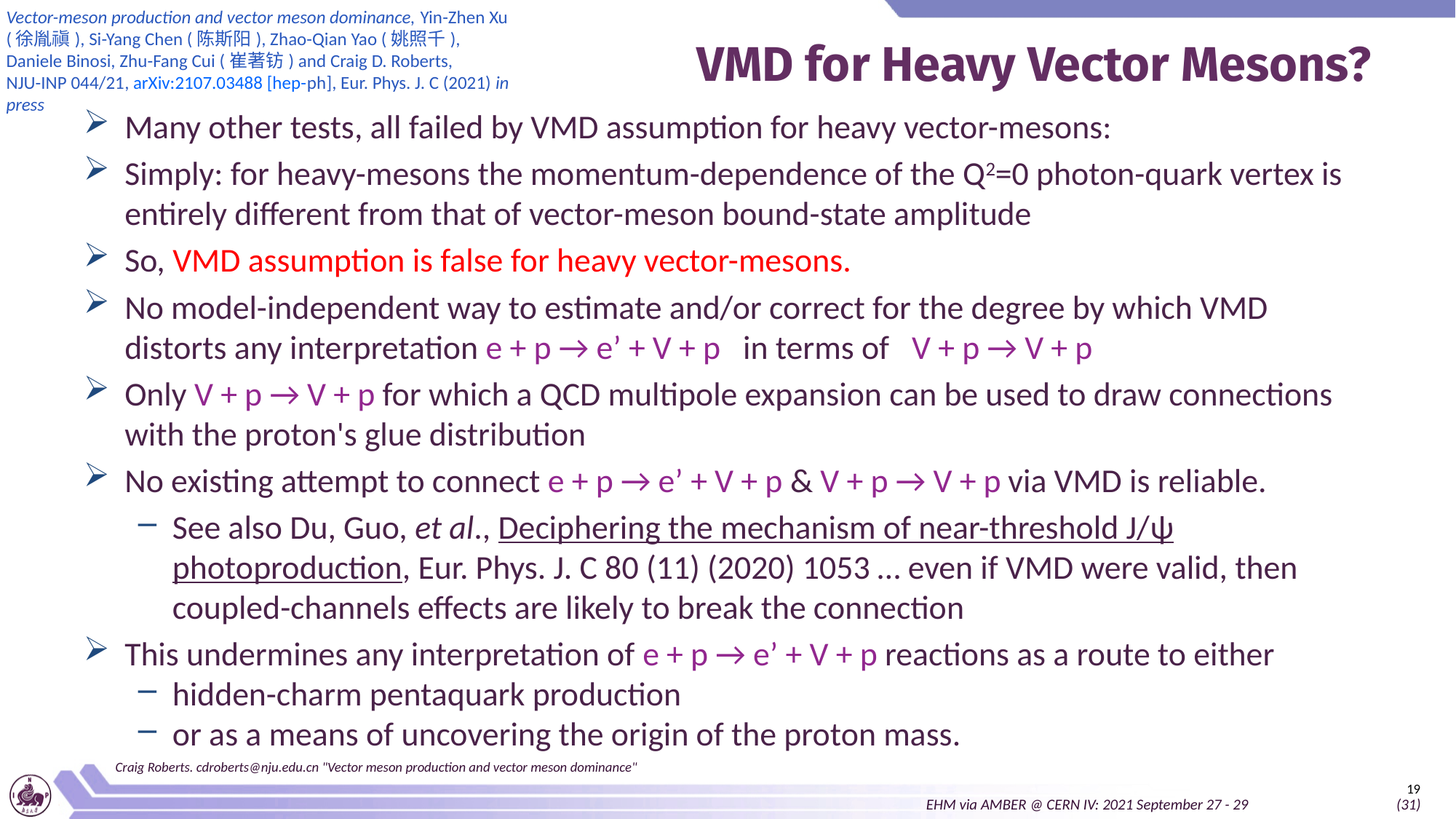

Vector-meson production and vector meson dominance, Yin-Zhen Xu (徐胤禛), Si-Yang Chen (陈斯阳), Zhao-Qian Yao (姚照千), Daniele Binosi, Zhu-Fang Cui (崔著钫) and Craig D. Roberts, NJU-INP 044/21, arXiv:2107.03488 [hep-ph], Eur. Phys. J. C (2021) in press
# VMD for Heavy Vector Mesons?
Many other tests, all failed by VMD assumption for heavy vector-mesons:
Simply: for heavy-mesons the momentum-dependence of the Q2=0 photon-quark vertex is entirely different from that of vector-meson bound-state amplitude
So, VMD assumption is false for heavy vector-mesons.
No model-independent way to estimate and/or correct for the degree by which VMD distorts any interpretation e + p → e’ + V + p   in terms of   V + p → V + p
Only V + p → V + p for which a QCD multipole expansion can be used to draw connections with the proton's glue distribution
No existing attempt to connect e + p → e’ + V + p & V + p → V + p via VMD is reliable.
See also Du, Guo, et al., Deciphering the mechanism of near-threshold J/ψ photoproduction, Eur. Phys. J. C 80 (11) (2020) 1053 … even if VMD were valid, then coupled-channels effects are likely to break the connection
This undermines any interpretation of e + p → e’ + V + p reactions as a route to either
hidden-charm pentaquark production
or as a means of uncovering the origin of the proton mass.

Craig Roberts. cdroberts@nju.edu.cn "Vector meson production and vector meson dominance"
19
EHM via AMBER @ CERN IV: 2021 September 27 - 29                                           (31)